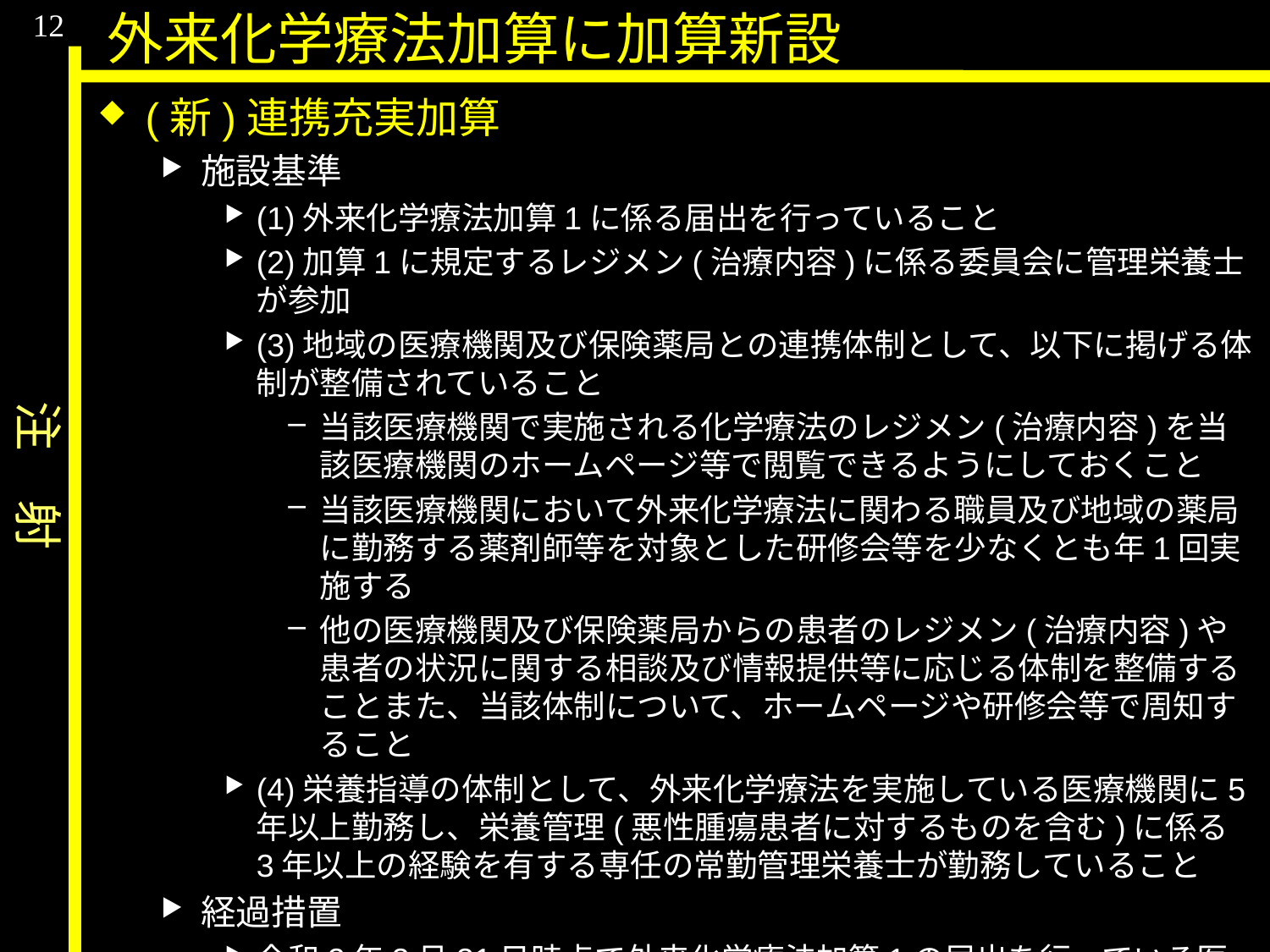

注　射
12
外来化学療法加算に加算新設

(新)連携充実加算
施設基準
(1)外来化学療法加算1に係る届出を行っていること
(2)加算1に規定するレジメン(治療内容)に係る委員会に管理栄養士が参加
(3)地域の医療機関及び保険薬局との連携体制として、以下に掲げる体制が整備されていること
当該医療機関で実施される化学療法のレジメン(治療内容)を当該医療機関のホームページ等で閲覧できるようにしておくこと
当該医療機関において外来化学療法に関わる職員及び地域の薬局に勤務する薬剤師等を対象とした研修会等を少なくとも年1回実施する
他の医療機関及び保険薬局からの患者のレジメン(治療内容)や患者の状況に関する相談及び情報提供等に応じる体制を整備することまた、当該体制について、ホームページや研修会等で周知すること
(4)栄養指導の体制として、外来化学療法を実施している医療機関に5年以上勤務し、栄養管理(悪性腫瘍患者に対するものを含む)に係る3年以上の経験を有する専任の常勤管理栄養士が勤務していること
経過措置
令和2年3月31日時点で外来化学療法加算1の届出を行っている医療機関については、令和〇年〇月〇日までの間、上記(3)イの基準を満たしているものとする